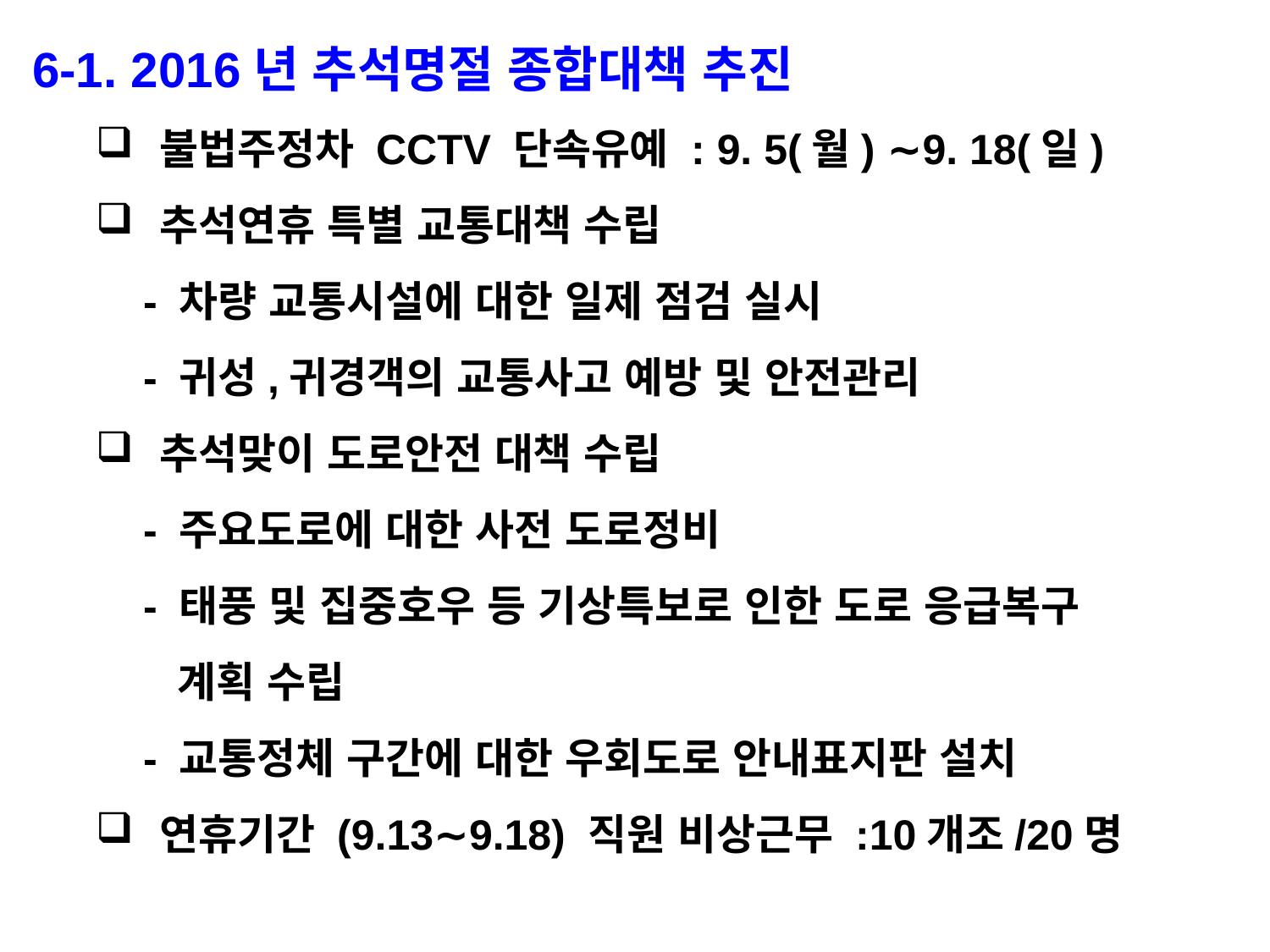

6-1. 2016년 추석명절 종합대책 추진
불법주정차 CCTV 단속유예 : 9. 5(월) ∼9. 18(일)
추석연휴 특별 교통대책 수립
    - 차량 교통시설에 대한 일제 점검 실시
    - 귀성,귀경객의 교통사고 예방 및 안전관리
추석맞이 도로안전 대책 수립
    - 주요도로에 대한 사전 도로정비
    - 태풍 및 집중호우 등 기상특보로 인한 도로 응급복구
      계획 수립
    - 교통정체 구간에 대한 우회도로 안내표지판 설치
연휴기간 (9.13∼9.18) 직원 비상근무 :10개조/20명